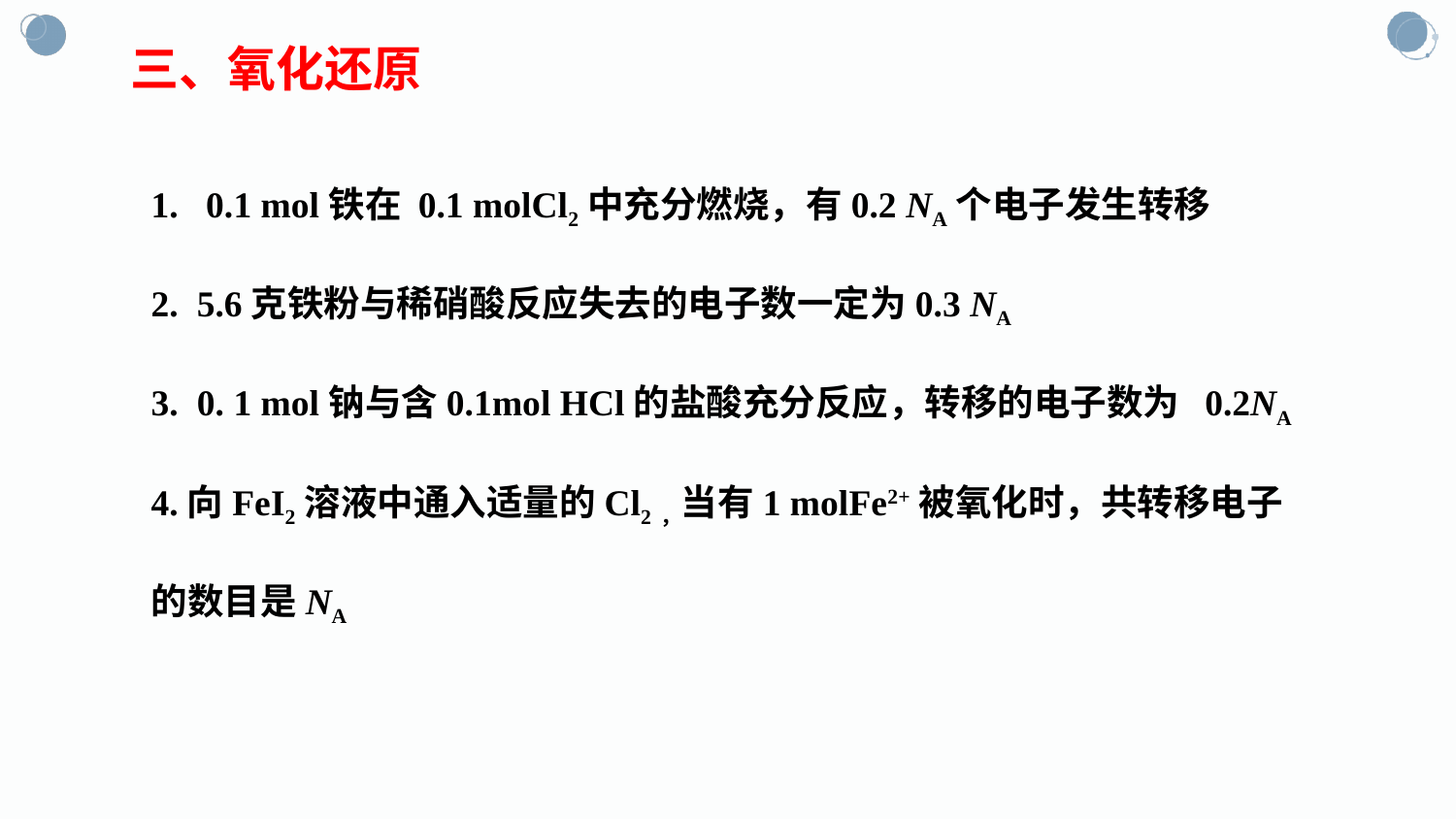

三、氧化还原
1.   0.1 mol铁在 0.1 molCl2中充分燃烧，有0.2 NA个电子发生转移
2.  5.6克铁粉与稀硝酸反应失去的电子数一定为0.3 NA
3.  0. 1 mol钠与含0.1mol HCl的盐酸充分反应，转移的电子数为  0.2NA
4.向FeI2溶液中通入适量的Cl2，当有1 molFe2+被氧化时，共转移电子的数目是NA